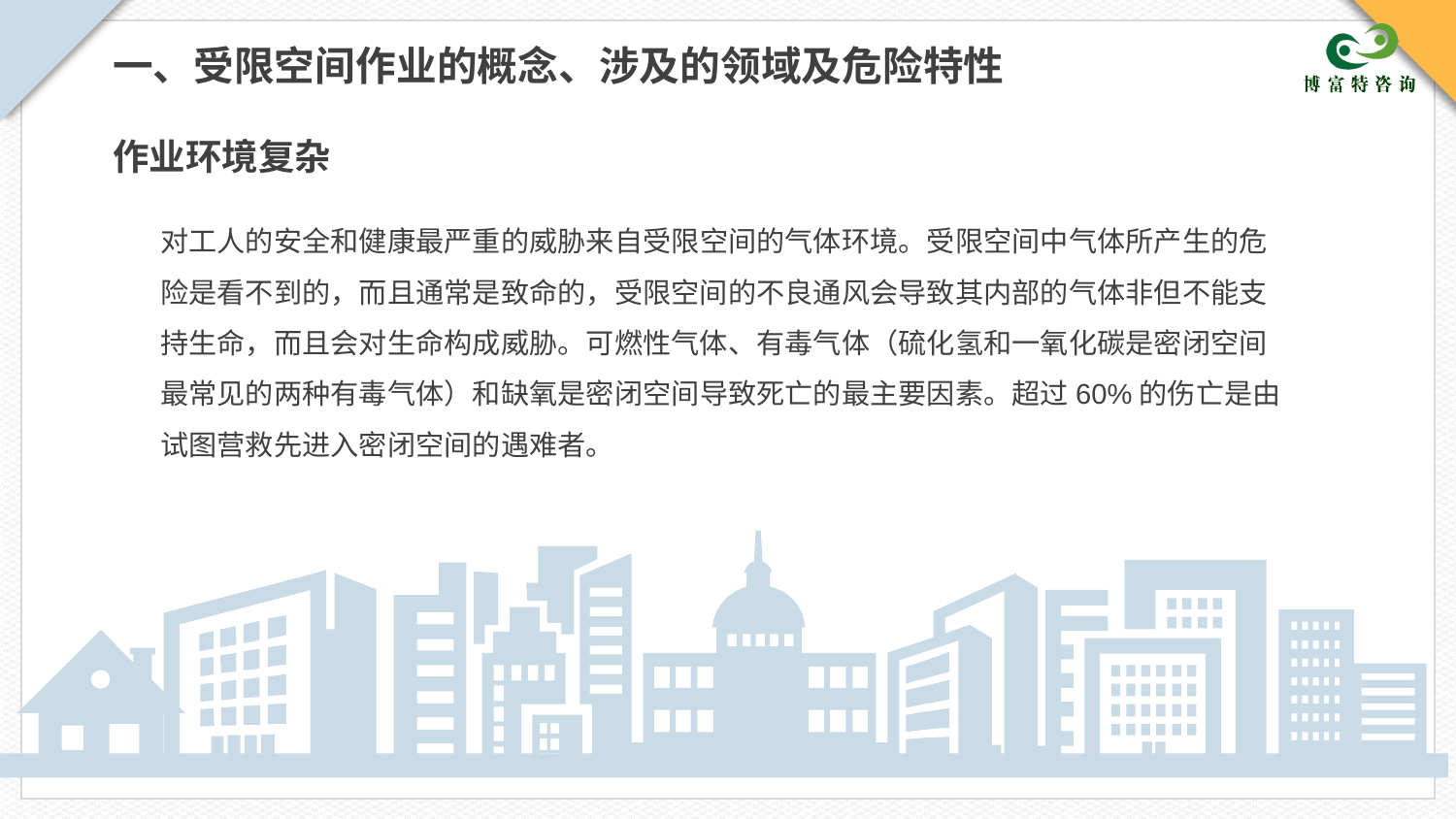

一、受限空间作业的概念、涉及的领域及危险特性
作业环境复杂
对工人的安全和健康最严重的威胁来自受限空间的气体环境。受限空间中气体所产生的危险是看不到的，而且通常是致命的，受限空间的不良通风会导致其内部的气体非但不能支持生命，而且会对生命构成威胁。可燃性气体、有毒气体（硫化氢和一氧化碳是密闭空间最常见的两种有毒气体）和缺氧是密闭空间导致死亡的最主要因素。超过60%的伤亡是由试图营救先进入密闭空间的遇难者。